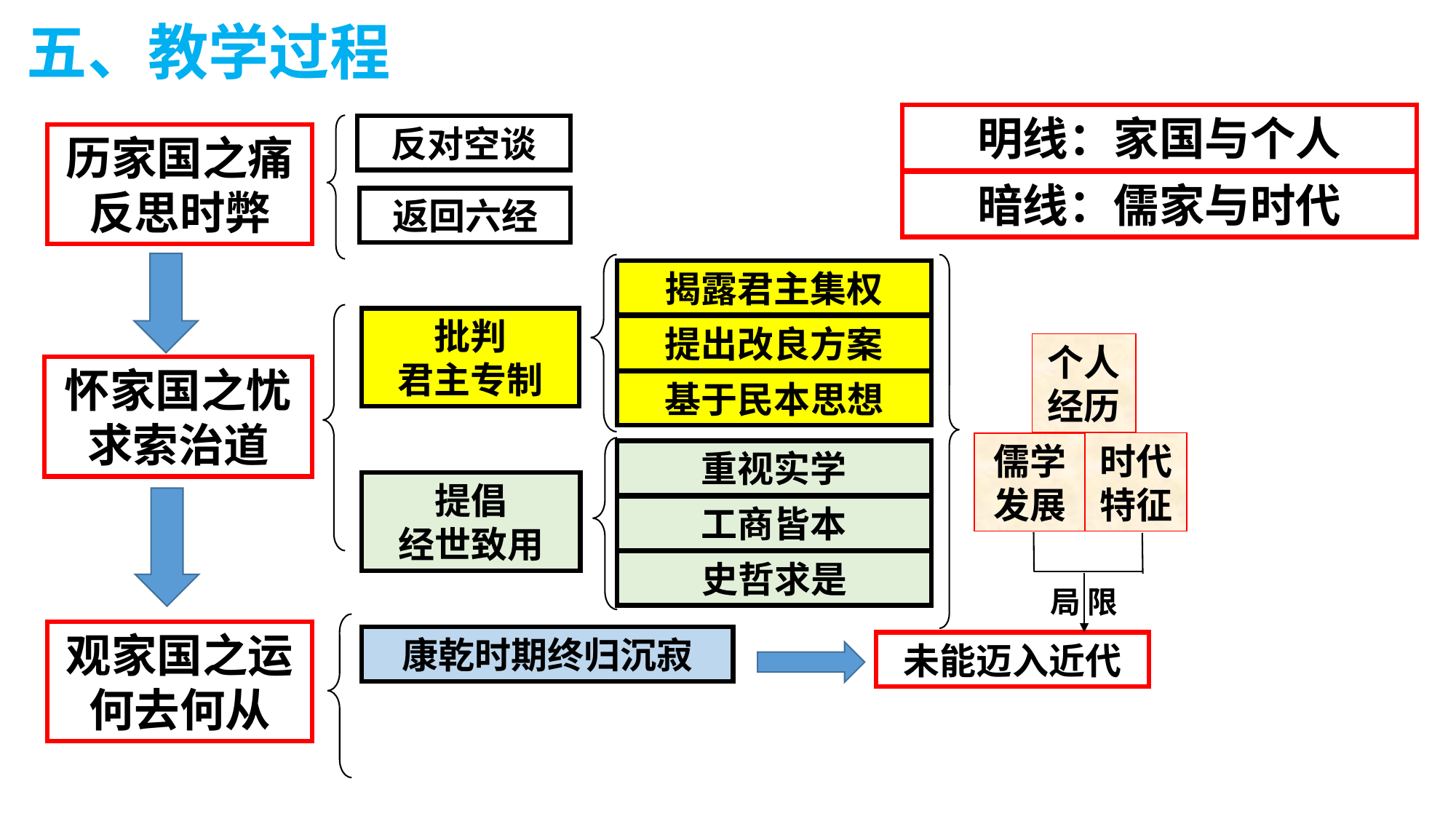

五、教学过程
明线：家国与个人

反对空谈
历家国之痛
反思时弊
暗线：儒家与时代
返回六经

揭露君主集权

批判
君主专制
提出改良方案
个人经历
怀家国之忧
求索治道
基于民本思想
时代特征
儒学发展

重视实学
提倡
经世致用

工商皆本
史哲求是
局 限

观家国之运
何去何从
康乾时期终归沉寂
未能迈入近代